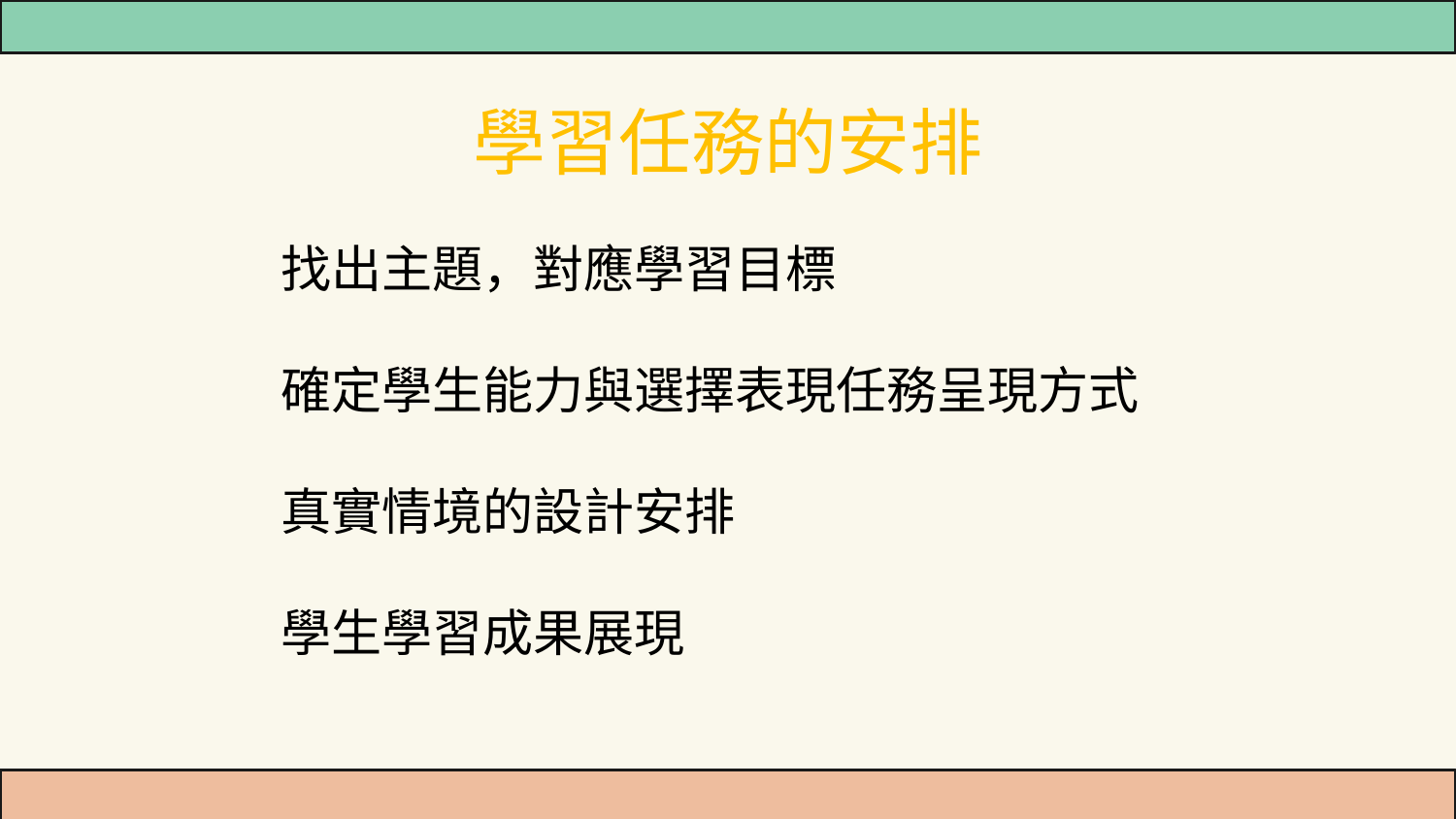

# 學習任務的安排
找出主題，對應學習目標

確定學生能力與選擇表現任務呈現方式

真實情境的設計安排

學生學習成果展現